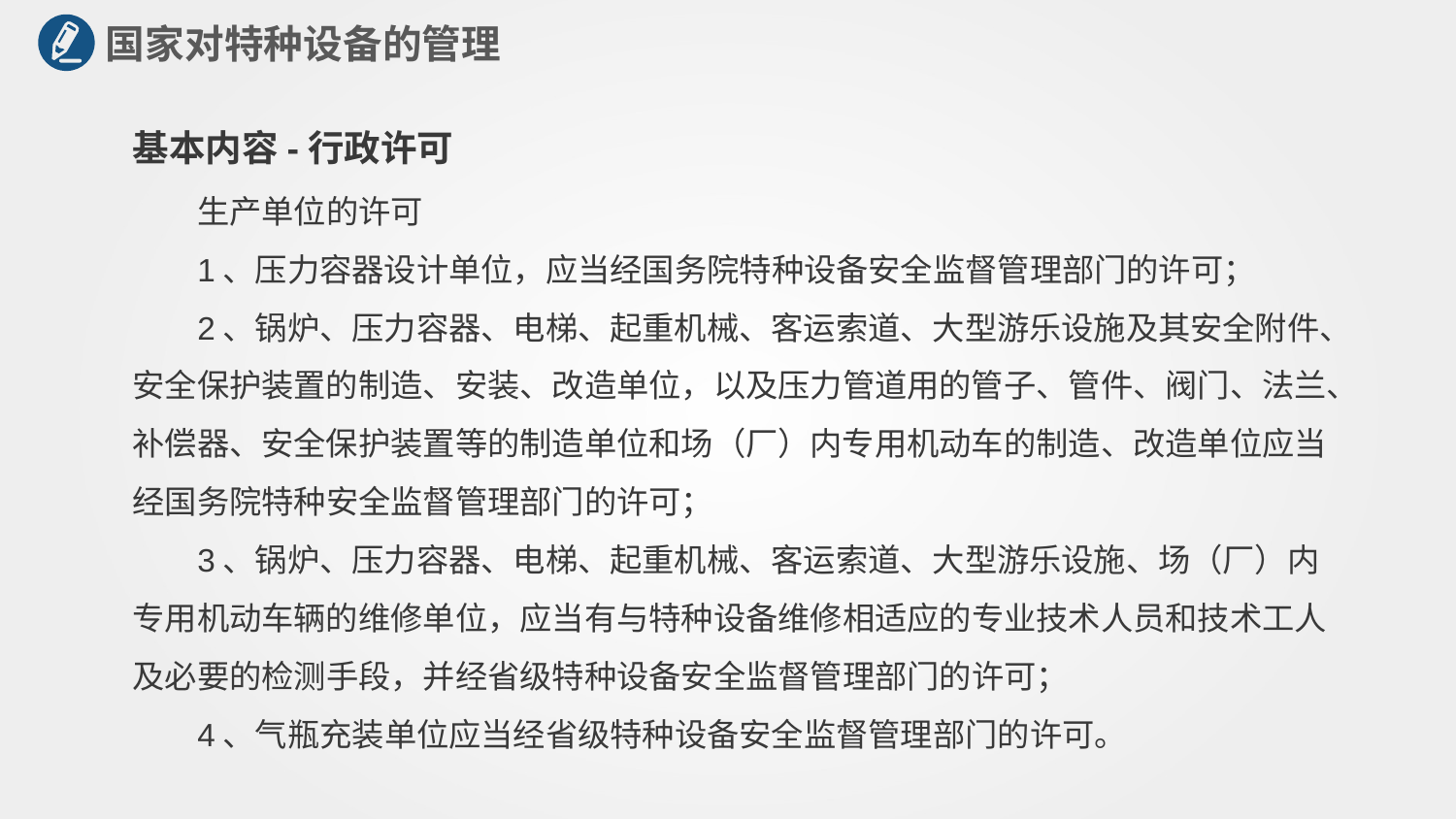

国家对特种设备的管理

基本内容-行政许可
生产单位的许可
1、压力容器设计单位，应当经国务院特种设备安全监督管理部门的许可；
2、锅炉、压力容器、电梯、起重机械、客运索道、大型游乐设施及其安全附件、安全保护装置的制造、安装、改造单位，以及压力管道用的管子、管件、阀门、法兰、补偿器、安全保护装置等的制造单位和场（厂）内专用机动车的制造、改造单位应当经国务院特种安全监督管理部门的许可；
3、锅炉、压力容器、电梯、起重机械、客运索道、大型游乐设施、场（厂）内专用机动车辆的维修单位，应当有与特种设备维修相适应的专业技术人员和技术工人及必要的检测手段，并经省级特种设备安全监督管理部门的许可；
4、气瓶充装单位应当经省级特种设备安全监督管理部门的许可。